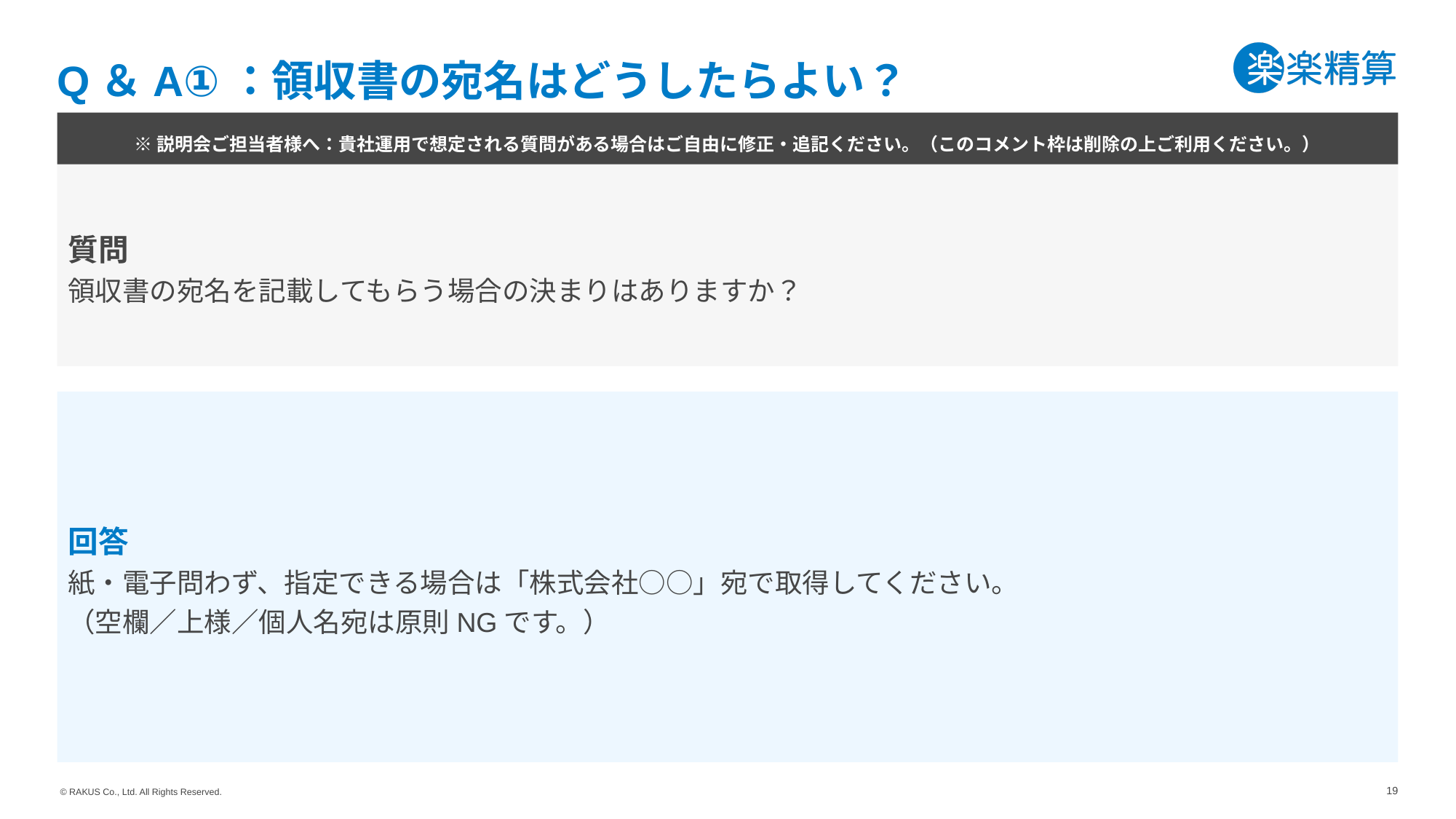

# Q＆A①：領収書の宛名はどうしたらよい？
※説明会ご担当者様へ：貴社運用で想定される質問がある場合はご自由に修正・追記ください。（このコメント枠は削除の上ご利用ください。）
質問
領収書の宛名を記載してもらう場合の決まりはありますか？
回答
紙・電子問わず、指定できる場合は「株式会社○○」宛で取得してください。
（空欄／上様／個人名宛は原則NGです。）

19